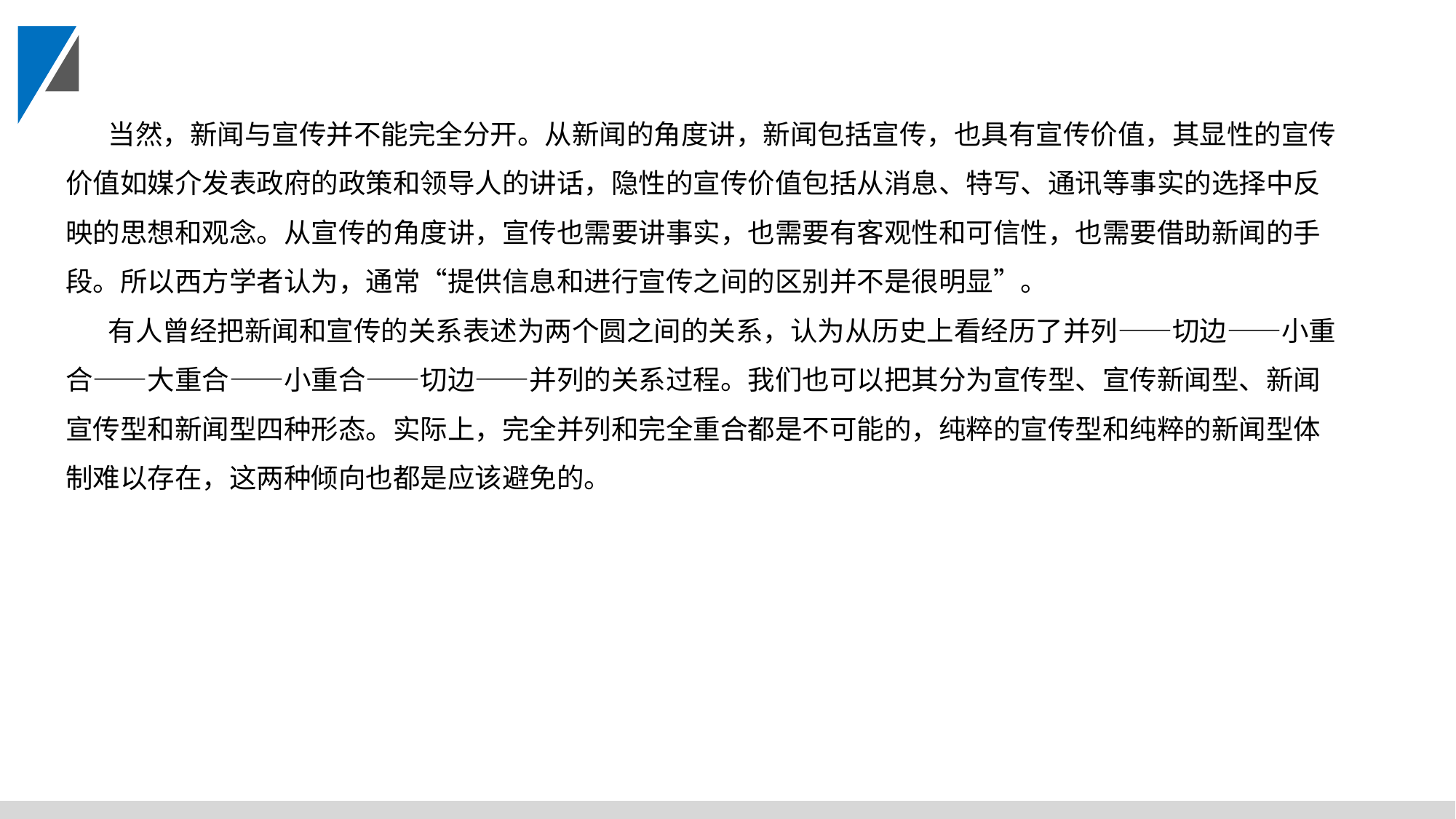

当然，新闻与宣传并不能完全分开。从新闻的角度讲，新闻包括宣传，也具有宣传价值，其显性的宣传价值如媒介发表政府的政策和领导人的讲话，隐性的宣传价值包括从消息、特写、通讯等事实的选择中反映的思想和观念。从宣传的角度讲，宣传也需要讲事实，也需要有客观性和可信性，也需要借助新闻的手段。所以西方学者认为，通常“提供信息和进行宣传之间的区别并不是很明显”。
有人曾经把新闻和宣传的关系表述为两个圆之间的关系，认为从历史上看经历了并列——切边——小重合——大重合——小重合——切边——并列的关系过程。我们也可以把其分为宣传型、宣传新闻型、新闻宣传型和新闻型四种形态。实际上，完全并列和完全重合都是不可能的，纯粹的宣传型和纯粹的新闻型体制难以存在，这两种倾向也都是应该避免的。